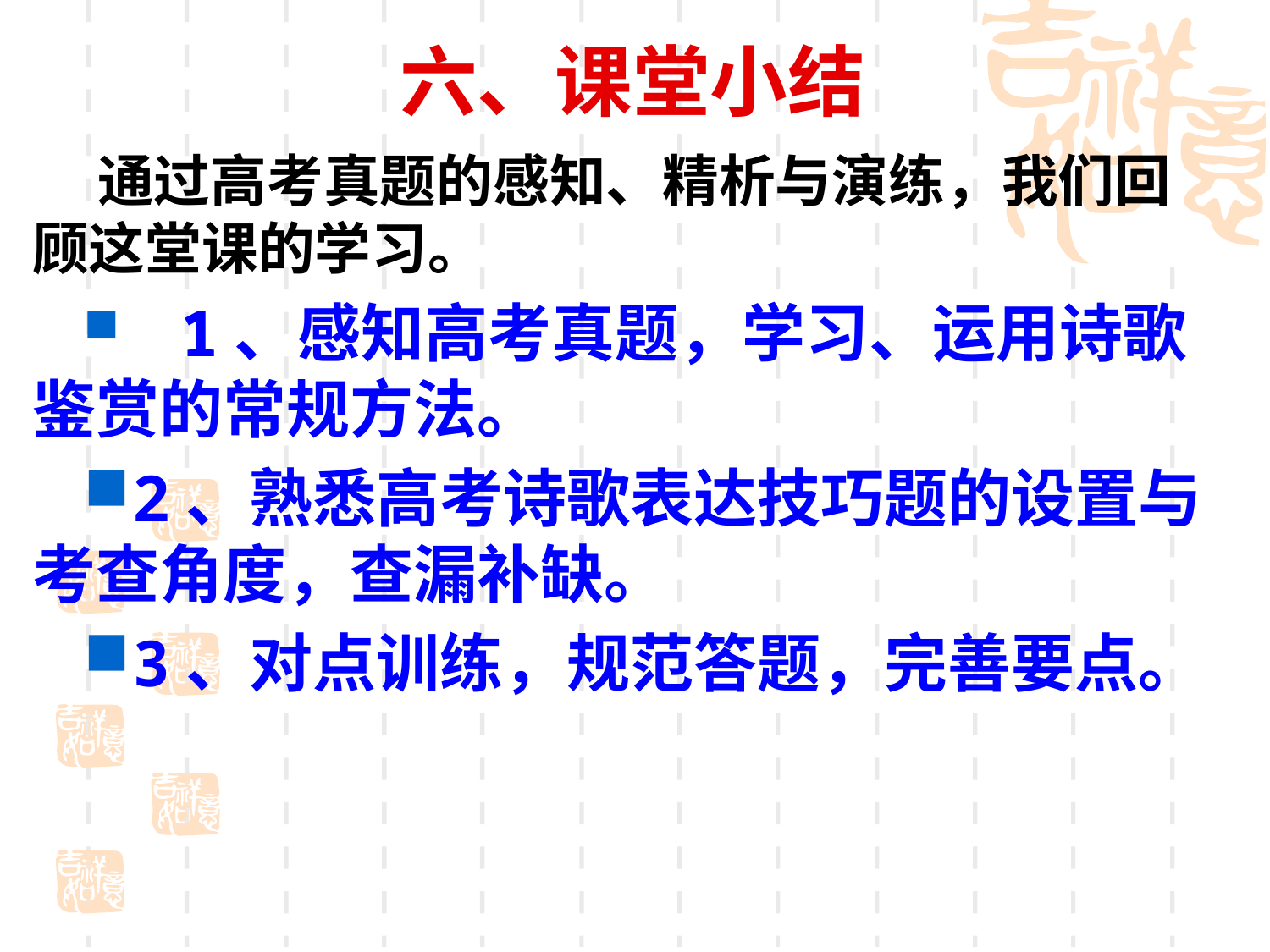

# 六、课堂小结
    通过高考真题的感知、精析与演练，我们回顾这堂课的学习。
  1、感知高考真题，学习、运用诗歌鉴赏的常规方法。
2、熟悉高考诗歌表达技巧题的设置与考查角度，查漏补缺。
3、对点训练，规范答题，完善要点。